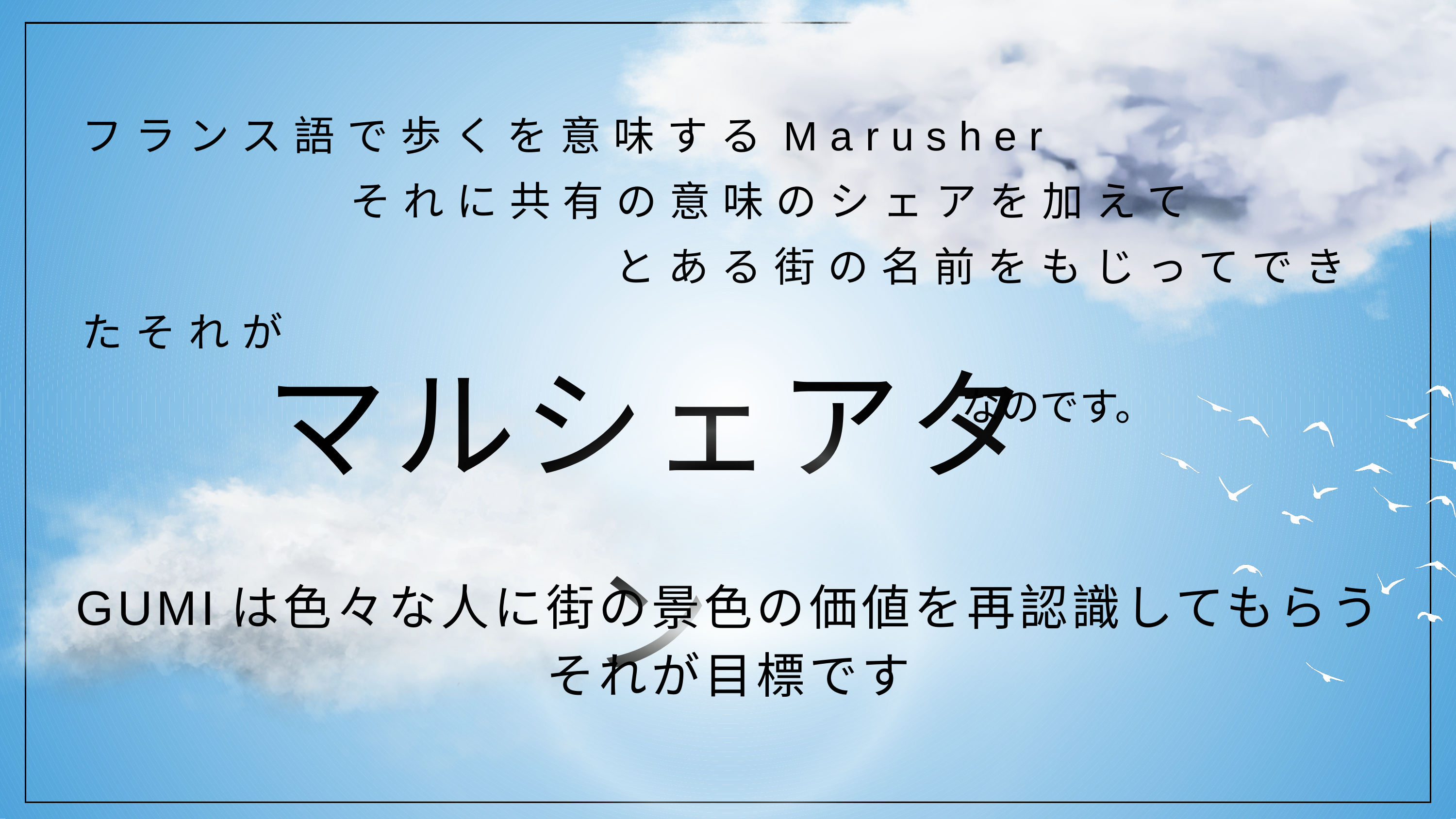

フランス語で歩くを意味するMarusher
            それに共有の意味のシェアを加えて
　　　　　　　　　　とある街の名前をもじってできたそれが

マルシェアタン
なのです。

GUMIは色々な人に街の景色の価値を再認識してもらう
それが目標です